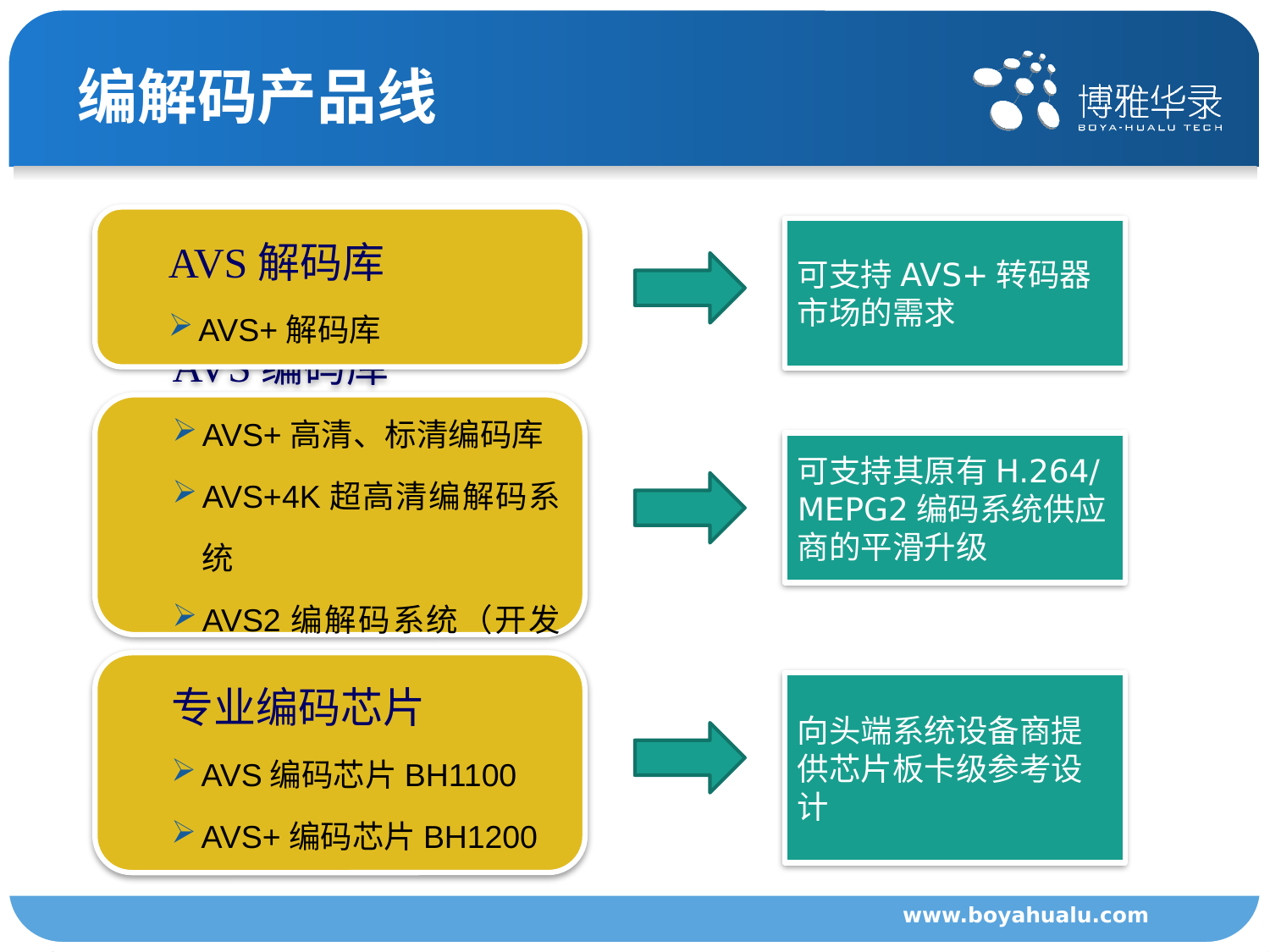

# 编解码产品线
AVS解码库
AVS+解码库
可支持AVS+转码器市场的需求

AVS编码库
AVS+高清、标清编码库
AVS+4K超高清编解码系统
AVS2编解码系统（开发中）
可支持其原有H.264/ MEPG2编码系统供应商的平滑升级

专业编码芯片
AVS编码芯片BH1100
AVS+编码芯片BH1200
向头端系统设备商提供芯片板卡级参考设计

www.boyahualu.com